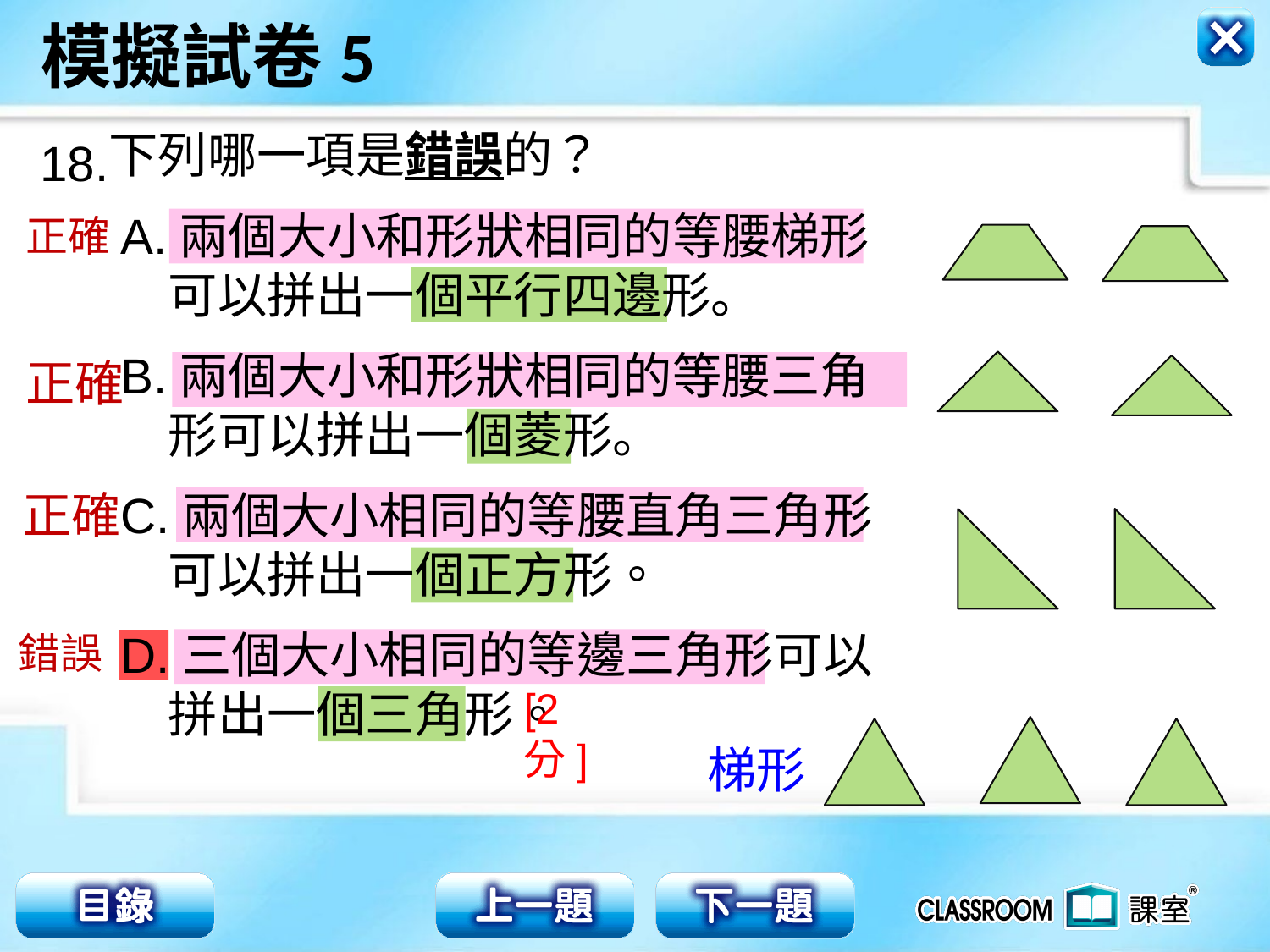

下列哪一項是錯誤的？
18.
A.兩個大小和形狀相同的等腰梯形可以拼出一個平行四邊形。
B.兩個大小和形狀相同的等腰三角形可以拼出一個菱形。
C.兩個大小相同的等腰直角三角形可以拼出一個正方形。
D.三個大小相同的等邊三角形可以拼出一個三角形。
正確

正確

正確

錯誤

[2分]

梯形